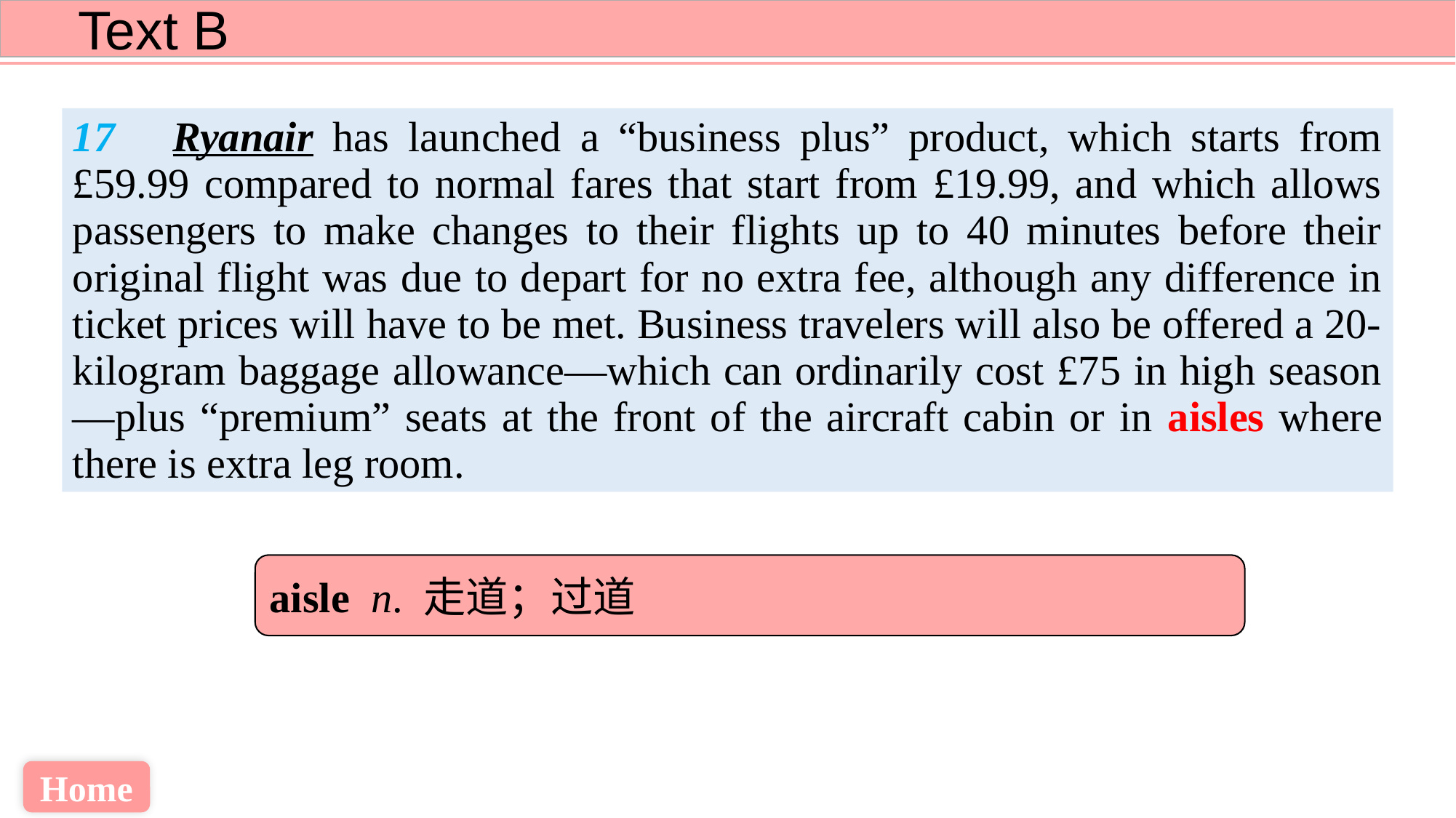

17   Ryanair has launched a “business plus” product, which starts from £59.99 compared to normal fares that start from £19.99, and which allows passengers to make changes to their flights up to 40 minutes before their original flight was due to depart for no extra fee, although any difference in ticket prices will have to be met. Business travelers will also be offered a 20-kilogram baggage allowance—which can ordinarily cost £75 in high season—plus “premium” seats at the front of the aircraft cabin or in aisles where there is extra leg room.

aisle  n. 走道；过道